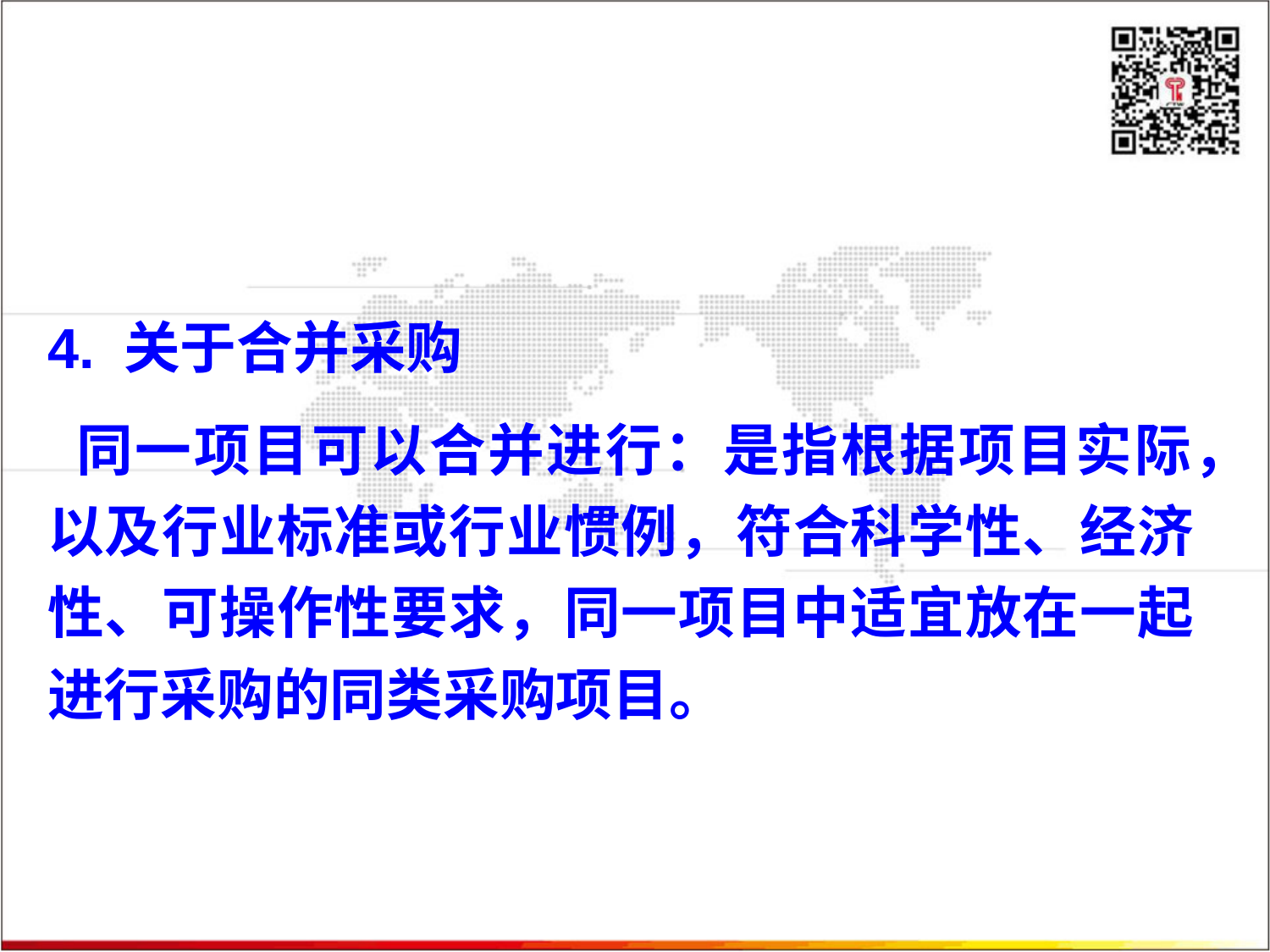

4. 关于合并采购
 同一项目可以合并进行：是指根据项目实际，以及行业标准或行业惯例，符合科学性、经济性、可操作性要求，同一项目中适宜放在一起进行采购的同类采购项目。
#